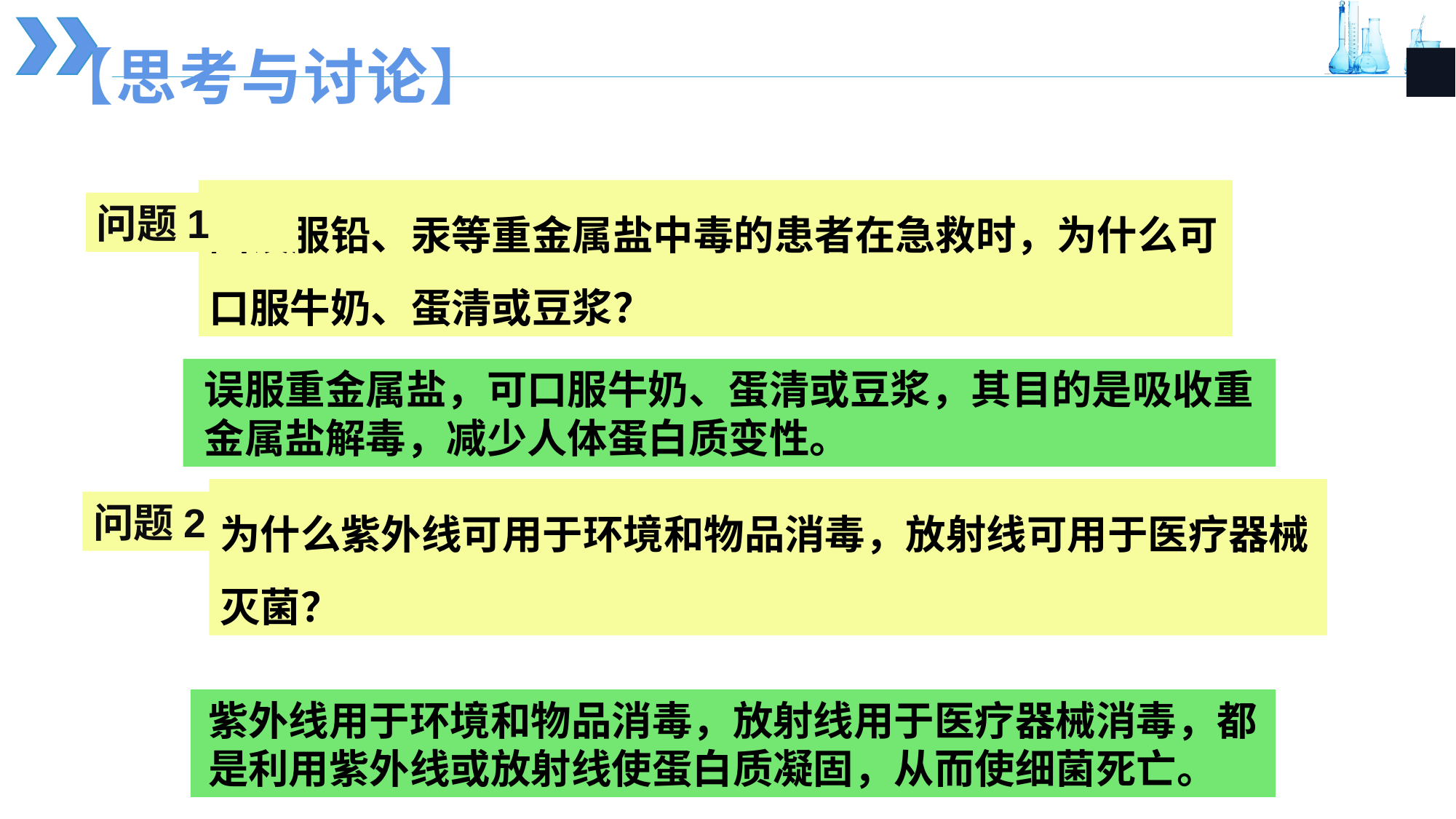

【思考与讨论】

因误服铅、汞等重金属盐中毒的患者在急救时，为什么可口服牛奶、蛋清或豆浆？
问题1
误服重金属盐，可口服牛奶、蛋清或豆浆，其目的是吸收重金属盐解毒，减少人体蛋白质变性。
为什么紫外线可用于环境和物品消毒，放射线可用于医疗器械灭菌？
问题2
紫外线用于环境和物品消毒，放射线用于医疗器械消毒，都是利用紫外线或放射线使蛋白质凝固，从而使细菌死亡。